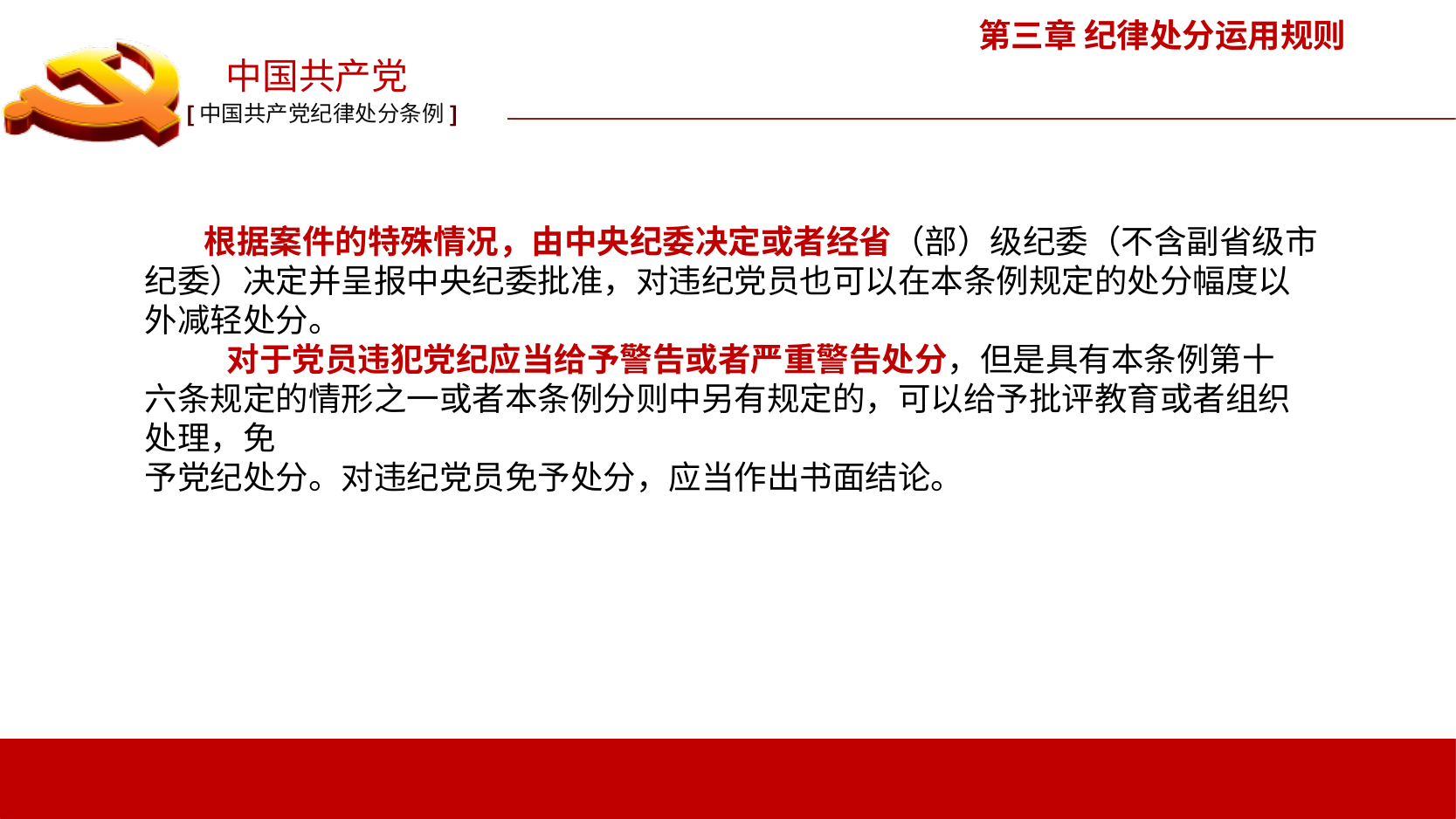

第三章 纪律处分运用规则
       根据案件的特殊情况，由中央纪委决定或者经省（部）级纪委（不含副省级市纪委）决定并呈报中央纪委批准，对违纪党员也可以在本条例规定的处分幅度以外减轻处分。
          对于党员违犯党纪应当给予警告或者严重警告处分，但是具有本条例第十
六条规定的情形之一或者本条例分则中另有规定的，可以给予批评教育或者组织处理，免
予党纪处分。对违纪党员免予处分，应当作出书面结论。